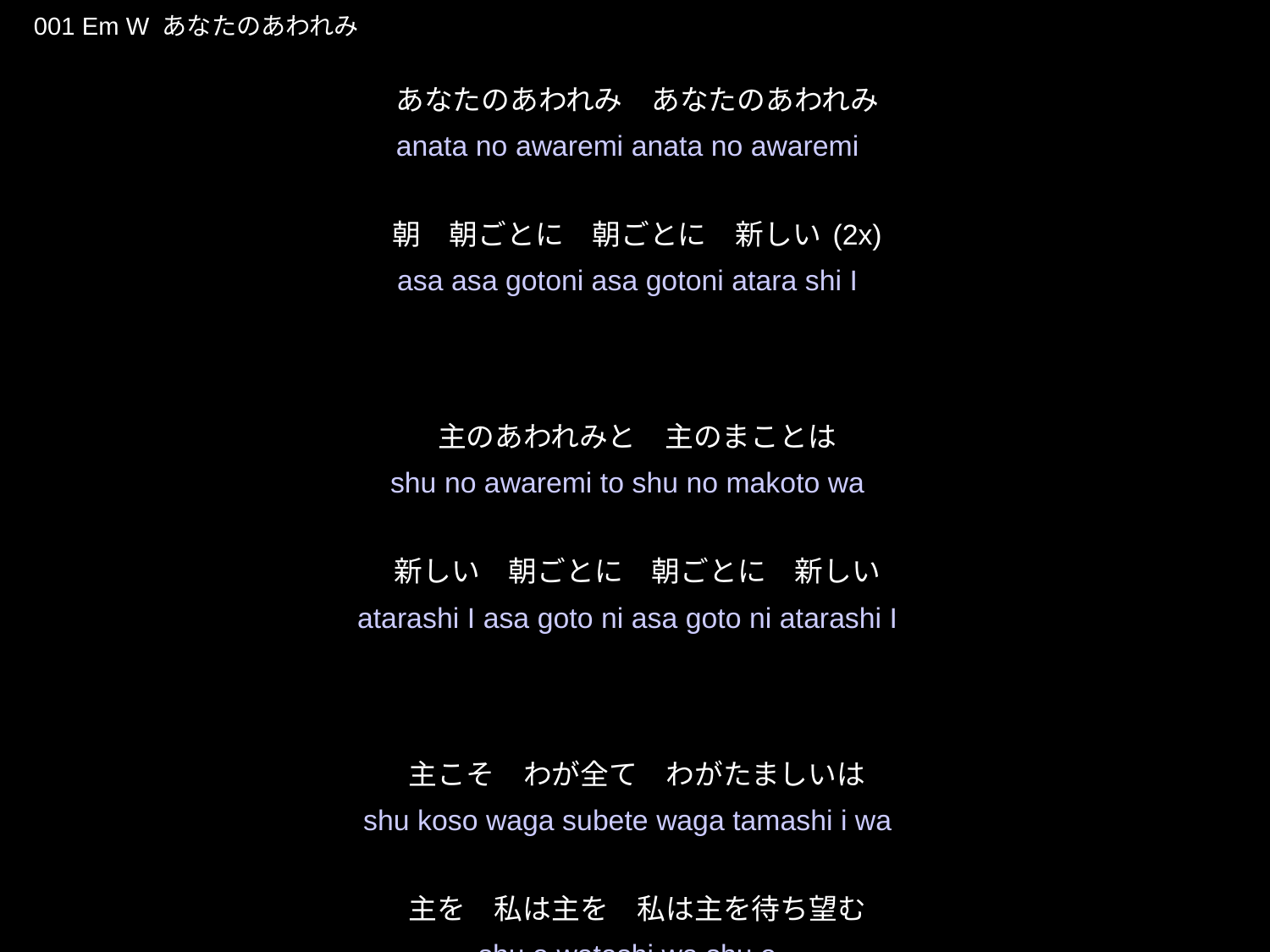

いわにできるみつと
★W
001 Em W あなたのあわれみ
あなたのあわれみ　あなたのあわれみ

朝　朝ごとに　朝ごとに　新しい(2x)

主のあわれみと　主のまことは

新しい　朝ごとに　朝ごとに　新しい

主こそ　わが全て　わがたましいは

主を　私は主を　私は主を待ち望む
★５
anata no awaremi anata no awaremi

asa asa gotoni asa gotoni atara shi I

shu no awaremi to shu no makoto wa

atarashi I asa goto ni asa goto ni atarashi I

shu koso waga subete waga tamashi i wa

shu o watashi wa shu o
watashi wa o machi nozomu